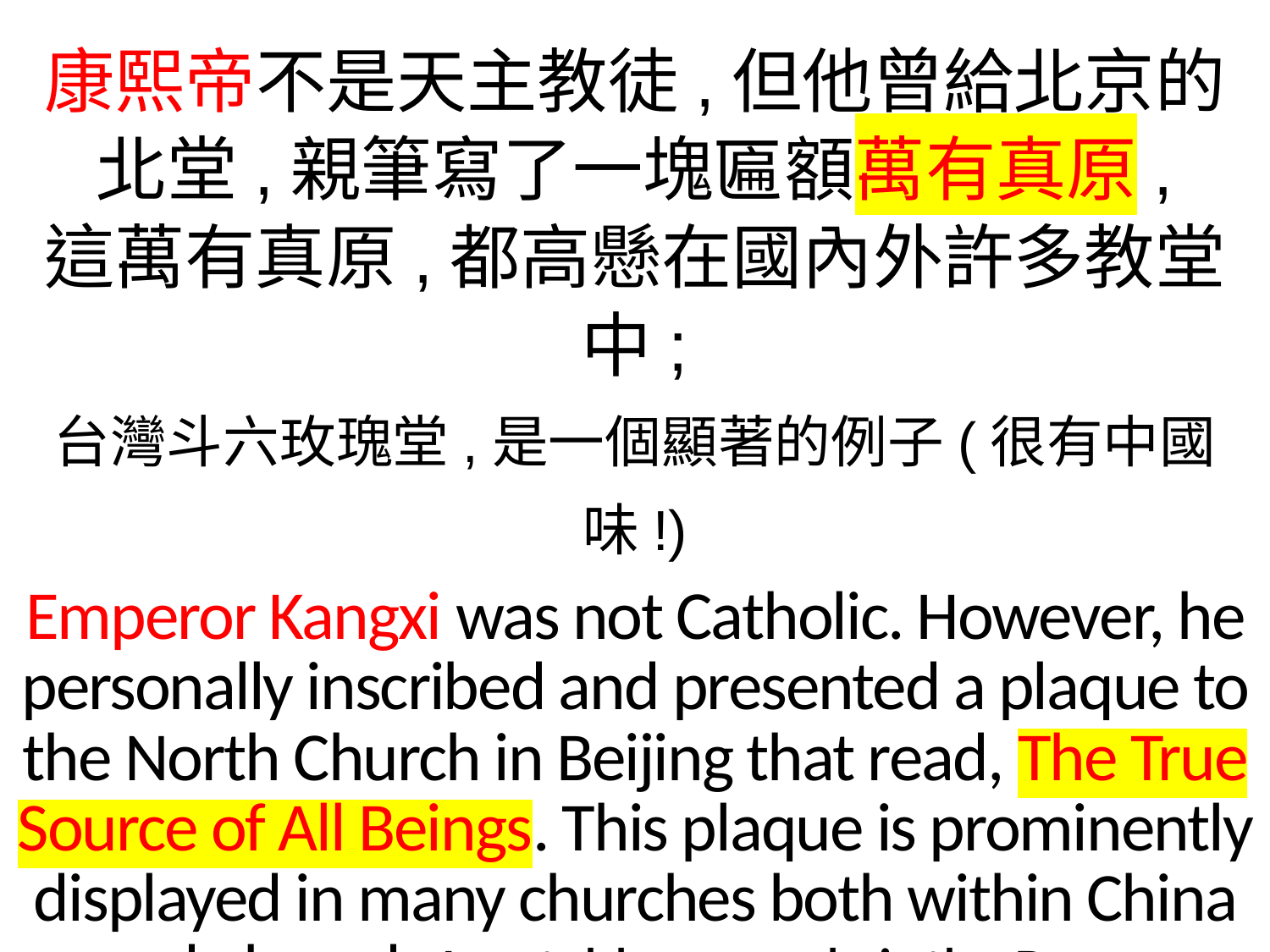

康熙帝不是天主教徒,但他曾給北京的
北堂,親筆寫了一塊匾額萬有真原,
這萬有真原,都高懸在國內外許多教堂中;
台灣斗六玫瑰堂,是一個顯著的例子(很有中國味!)
Emperor Kangxi was not Catholic. However, he personally inscribed and presented a plaque to the North Church in Beijing that read, The True Source of All Beings. This plaque is prominently displayed in many churches both within China and abroad. A notable example is the Rosary Church in Douliu, Taiwan—a distinctly Chinese touch.